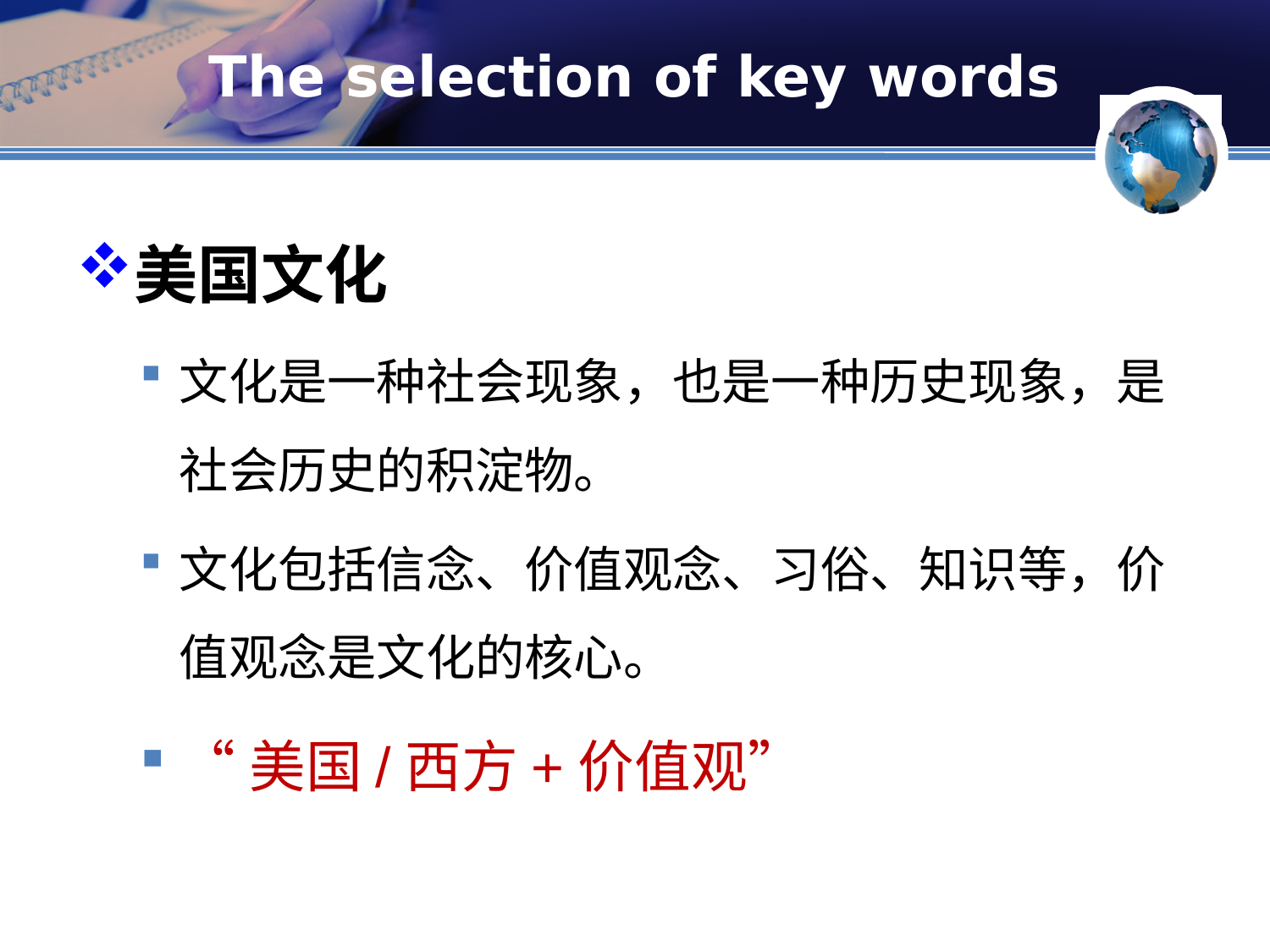

# The selection of key words
美国文化
文化是一种社会现象，也是一种历史现象，是社会历史的积淀物。
文化包括信念、价值观念、习俗、知识等，价值观念是文化的核心。
“美国/西方+价值观”